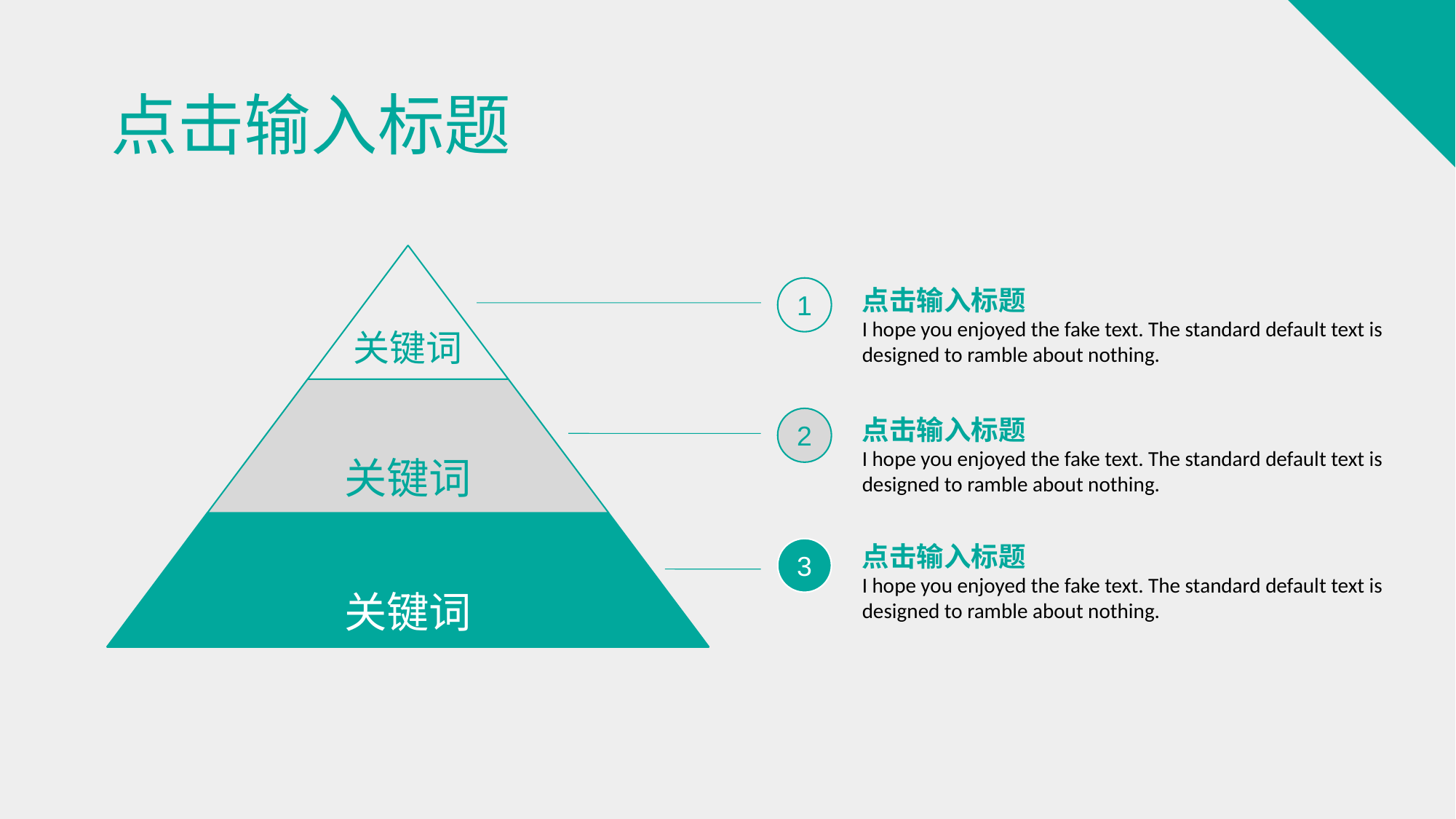

点击输入标题

关键词
1
点击输入标题

I hope you enjoyed the fake text. The standard default text is designed to ramble about nothing.
关键词
点击输入标题
2

I hope you enjoyed the fake text. The standard default text is designed to ramble about nothing.
关键词
点击输入标题
3
I hope you enjoyed the fake text. The standard default text is designed to ramble about nothing.